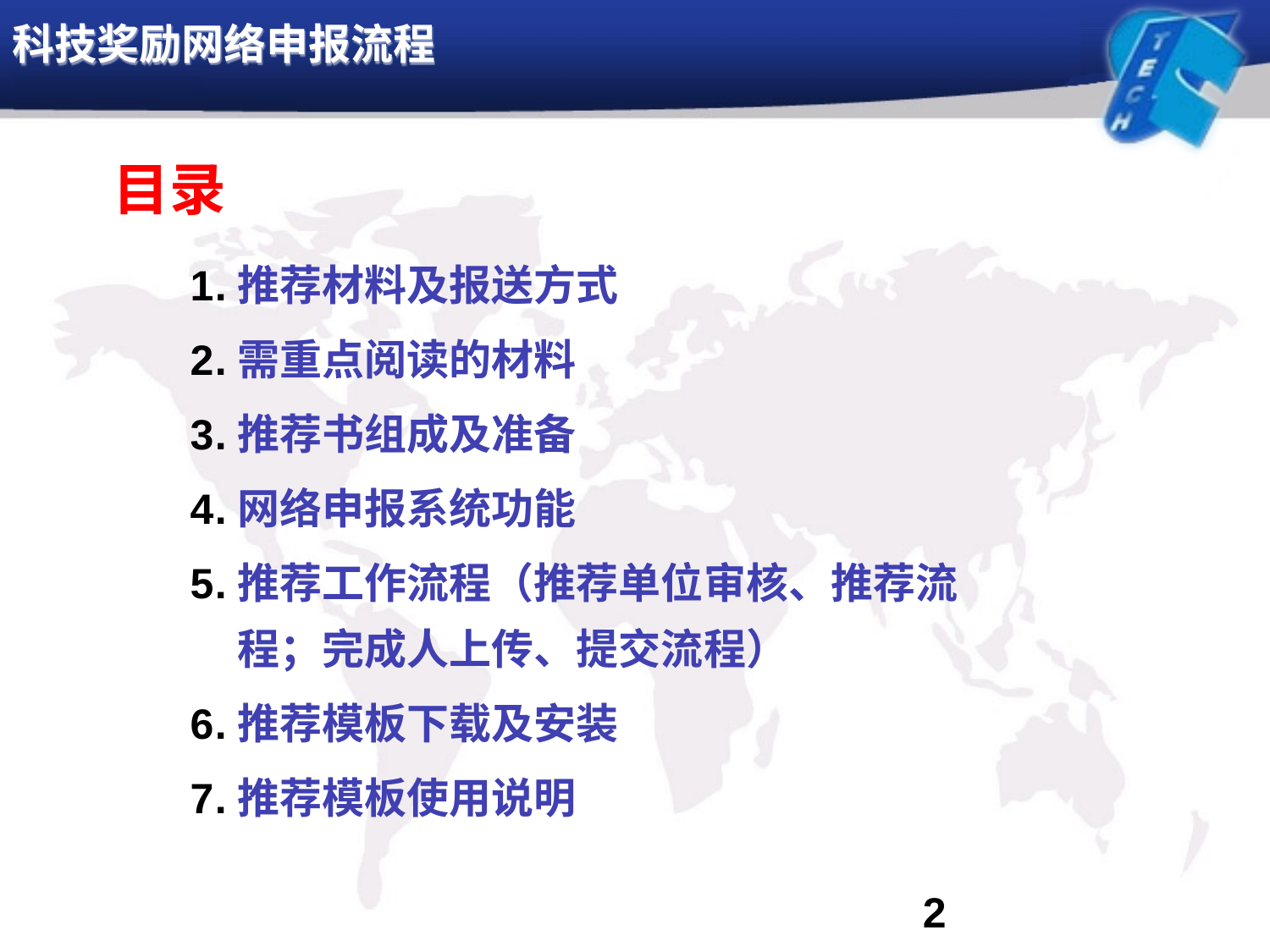

目录
推荐材料及报送方式
需重点阅读的材料
推荐书组成及准备
网络申报系统功能
推荐工作流程（推荐单位审核、推荐流程；完成人上传、提交流程）
推荐模板下载及安装
推荐模板使用说明
2